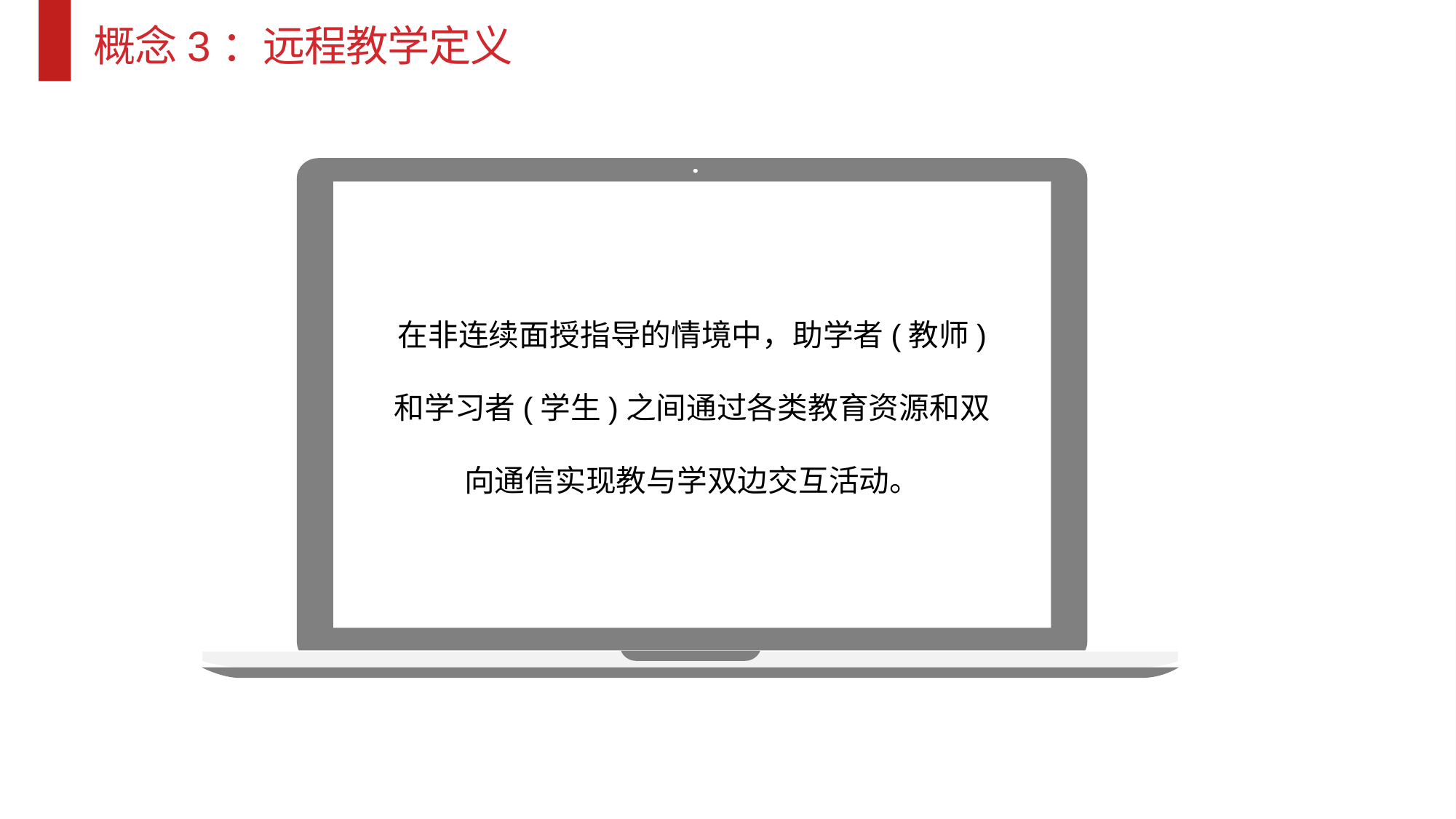

概念3：远程教学定义

在非连续面授指导的情境中，助学者(教师)
和学习者(学生)之间通过各类教育资源和双
向通信实现教与学双边交互活动。